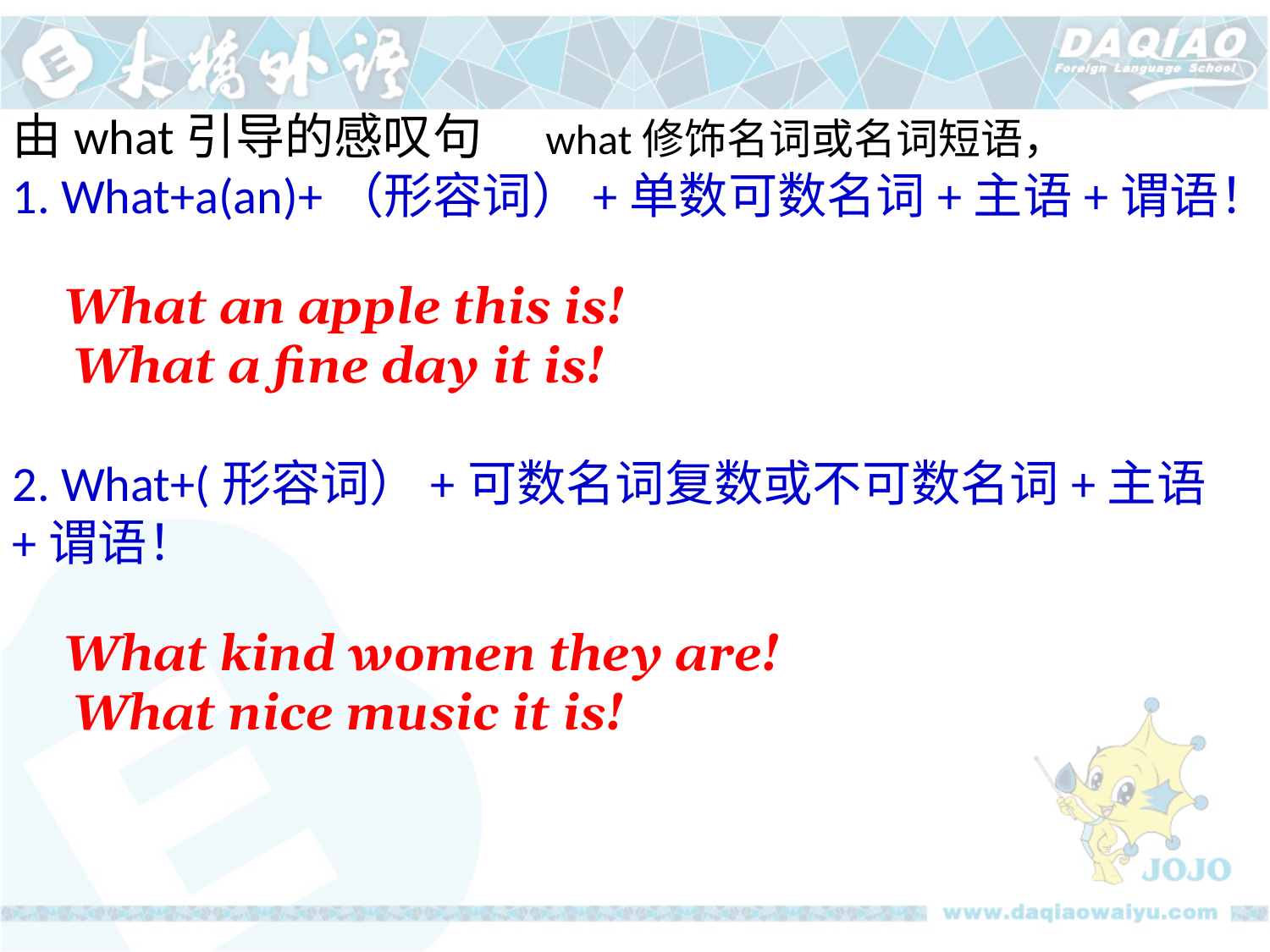

由what引导的感叹句 　what修饰名词或名词短语，
1. What+a(an)+（形容词）+单数可数名词+主语+谓语！

　What an apple this is!
　What a fine day it is!

2. What+(形容词）+可数名词复数或不可数名词+主语+谓语！

　What kind women they are!
　What nice music it is!